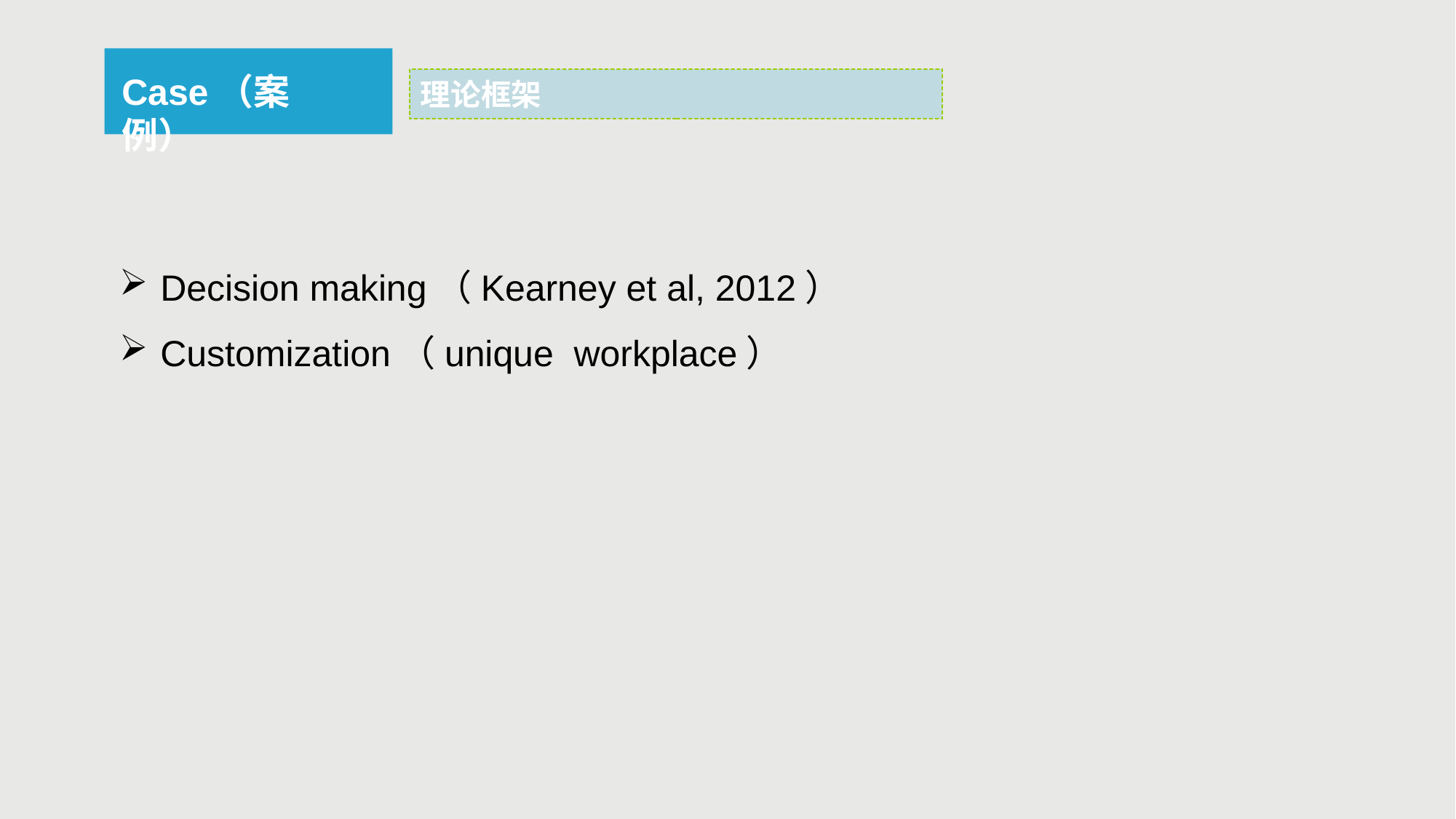

Case（案例）
理论框架
Decision making（Kearney et al, 2012）
Customization（unique  workplace）